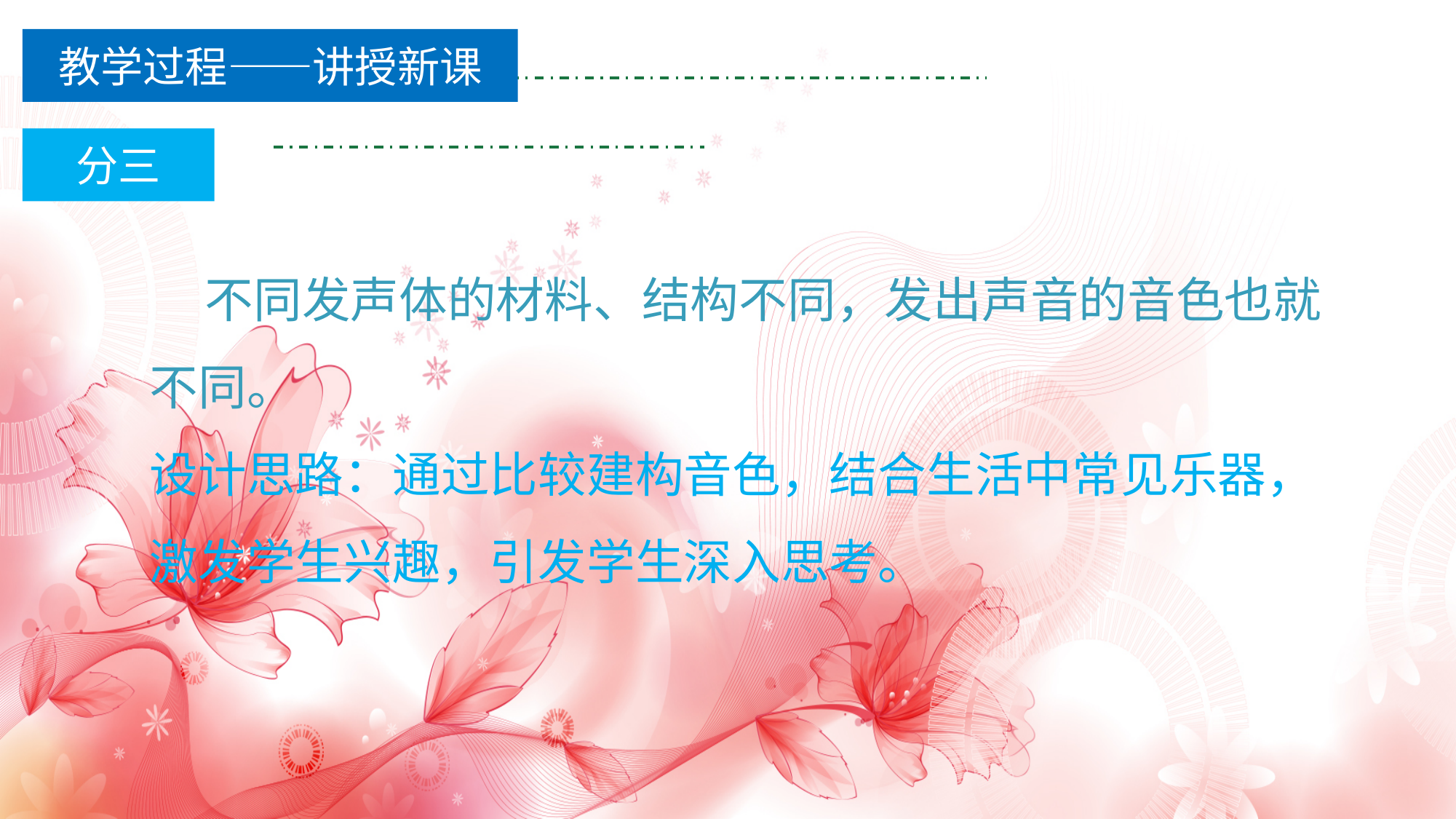

教学过程——讲授新课
分三
    不同发声体的材料、结构不同，发出声音的音色也就不同。
设计思路：通过比较建构音色，结合生活中常见乐器，激发学生兴趣，引发学生深入思考。